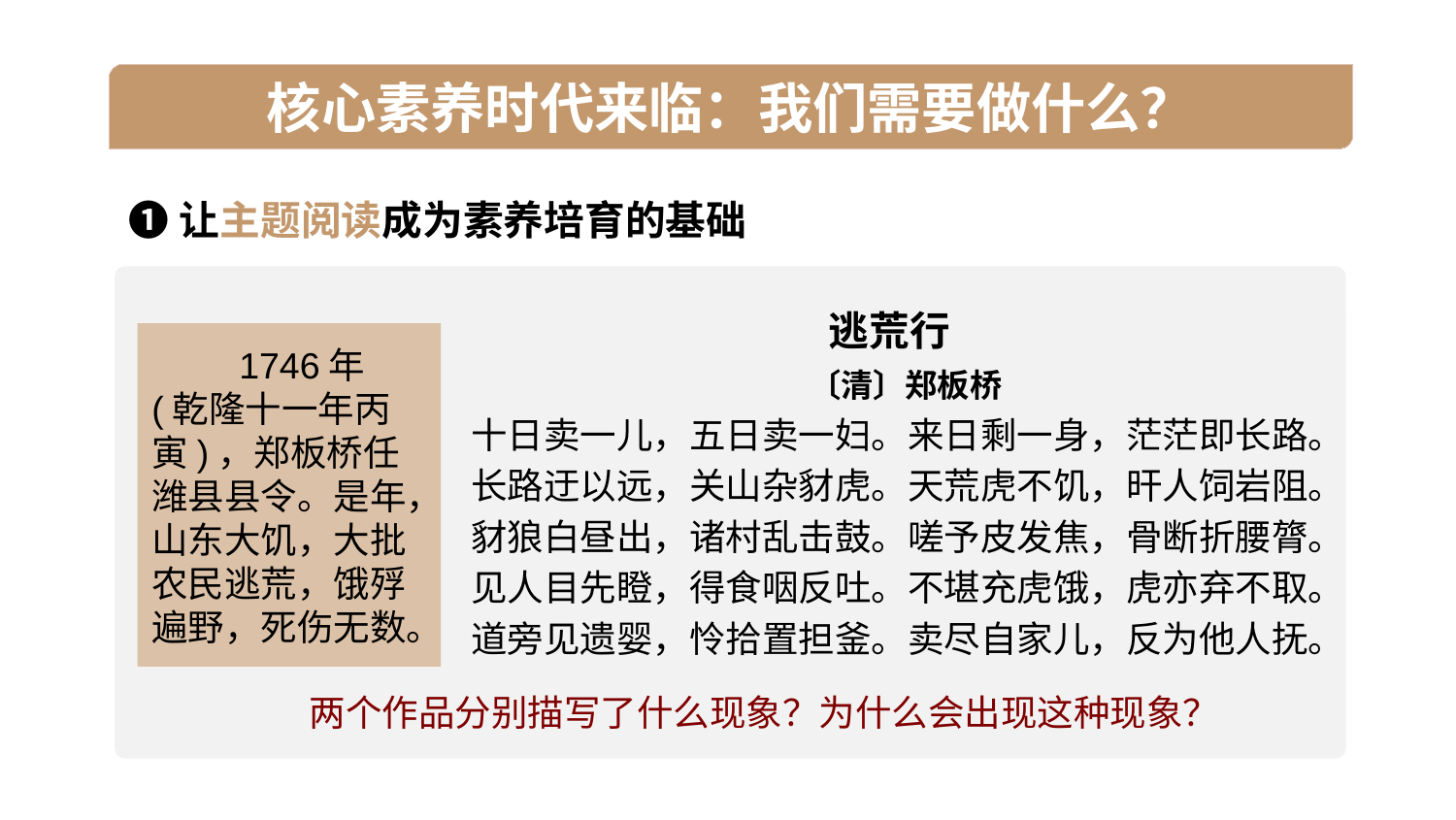

核心素养时代来临：我们需要做什么？
❶让主题阅读成为素养培育的基础

逃荒行
   〔清〕郑板桥
十日卖一儿，五日卖一妇。来日剩一身，茫茫即长路。
长路迂以远，关山杂豺虎。天荒虎不饥，旰人饲岩阻。
豺狼白昼出，诸村乱击鼓。嗟予皮发焦，骨断折腰膂。
见人目先瞪，得食咽反吐。不堪充虎饿，虎亦弃不取。
道旁见遗婴，怜拾置担釜。卖尽自家儿，反为他人抚。
    1746年(乾隆十一年丙寅)，郑板桥任潍县县令。是年，山东大饥，大批农民逃荒，饿殍遍野，死伤无数。
两个作品分别描写了什么现象？为什么会出现这种现象？